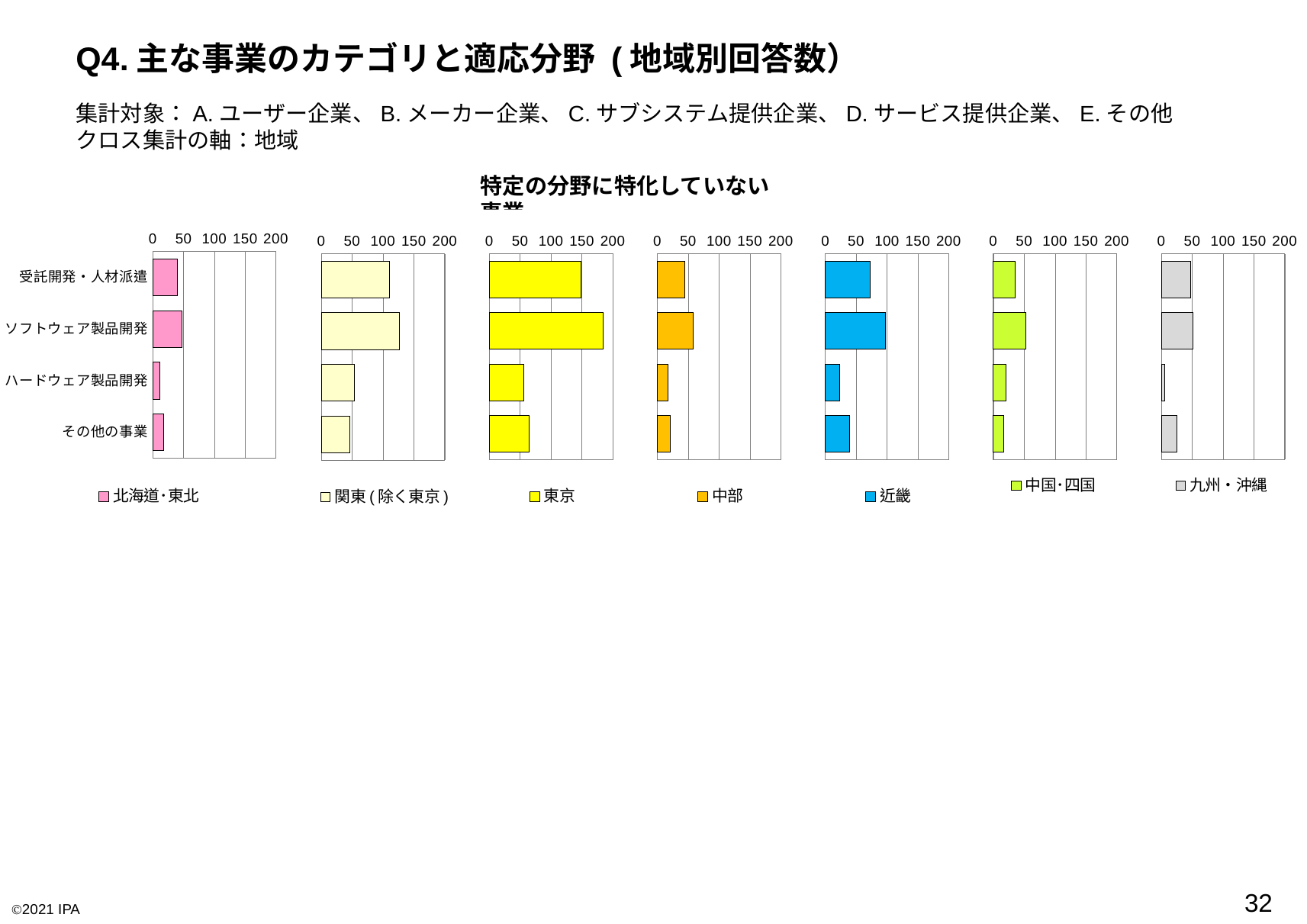

Q4.主な事業のカテゴリと適応分野 (地域別回答数）
集計対象：A.ユーザー企業、B.メーカー企業、C.サブシステム提供企業、D.サービス提供企業、E.その他
クロス集計の軸：地域
特定の分野に特化していない事業

### Chart

| Category | 北海道･東北 |
|---|---|
| 受託開発・人材派遣 | 40.0 |
| ソフトウェア製品開発 | 47.0 |
| ハードウェア製品開発 | 12.0 |
| その他の事業 | 18.0 |

### Chart

| Category | 関東(除く東京) |
|---|---|

### Chart

| Category | 東京 |
|---|---|

### Chart

| Category | 中部 |
|---|---|

### Chart

| Category | 近畿 |
|---|---|

### Chart

| Category | 中国･四国 |
|---|---|

### Chart

| Category | 九州・沖縄 |
|---|---|